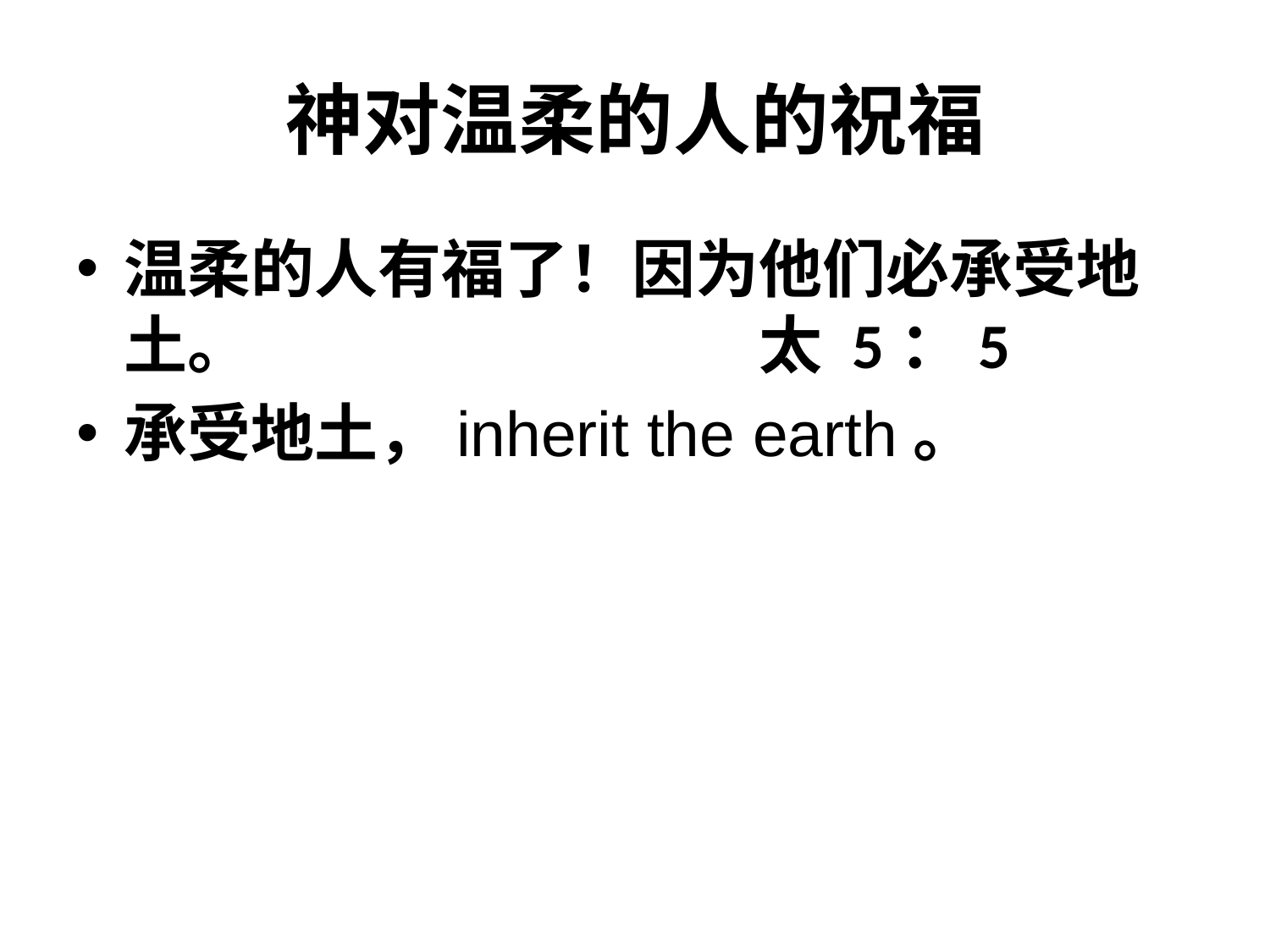

# 神对温柔的人的祝福
温柔的人有福了！因为他们必承受地土。				太 5：5
承受地土，inherit the earth。